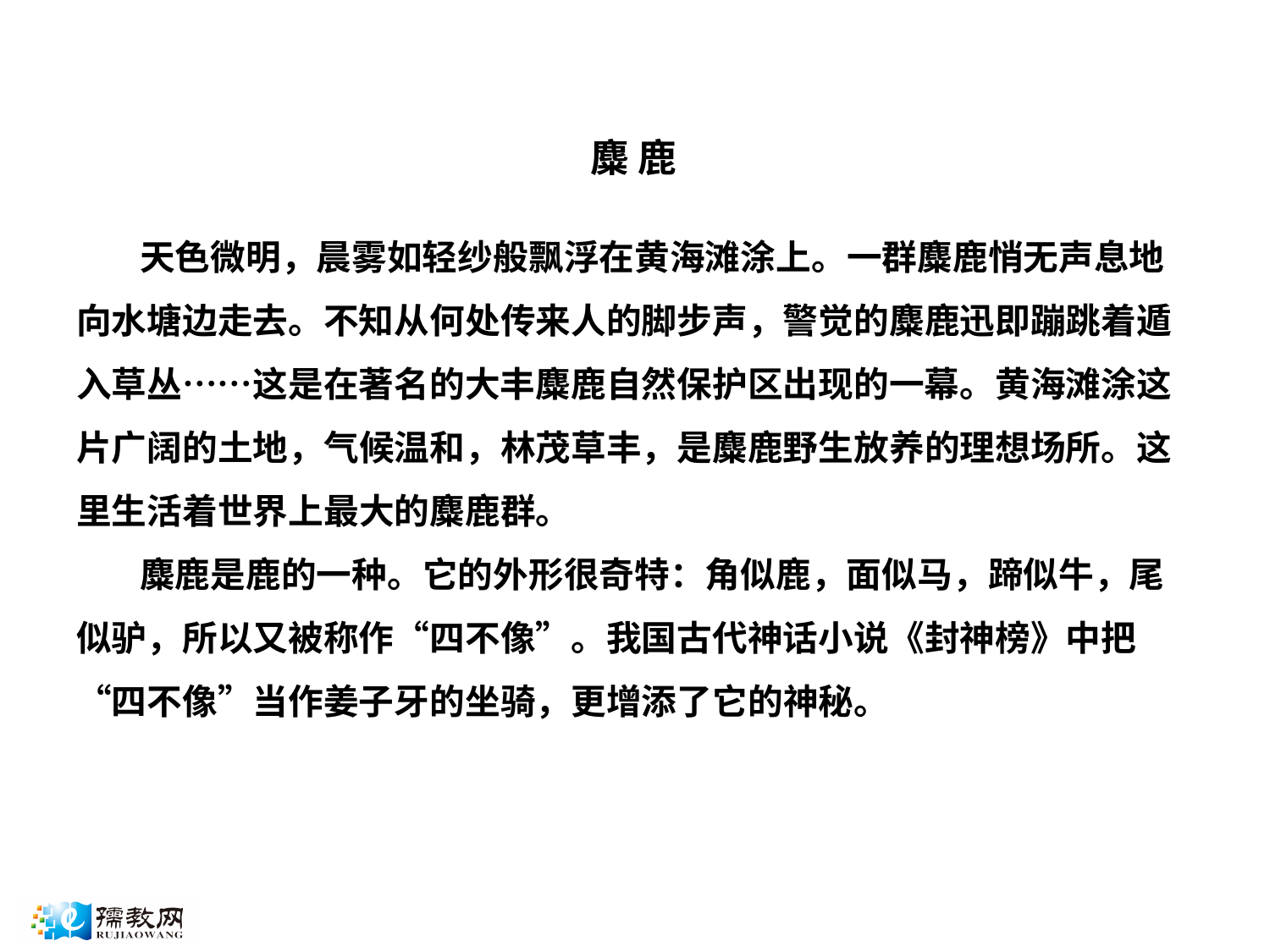

麋 鹿
天色微明，晨雾如轻纱般飘浮在黄海滩涂上。一群麋鹿悄无声息地向水塘边走去。不知从何处传来人的脚步声，警觉的麋鹿迅即蹦跳着遁入草丛……这是在著名的大丰麋鹿自然保护区出现的一幕。黄海滩涂这片广阔的土地，气候温和，林茂草丰，是麋鹿野生放养的理想场所。这里生活着世界上最大的麋鹿群。
麋鹿是鹿的一种。它的外形很奇特：角似鹿，面似马，蹄似牛，尾似驴，所以又被称作“四不像”。我国古代神话小说《封神榜》中把“四不像”当作姜子牙的坐骑，更增添了它的神秘。